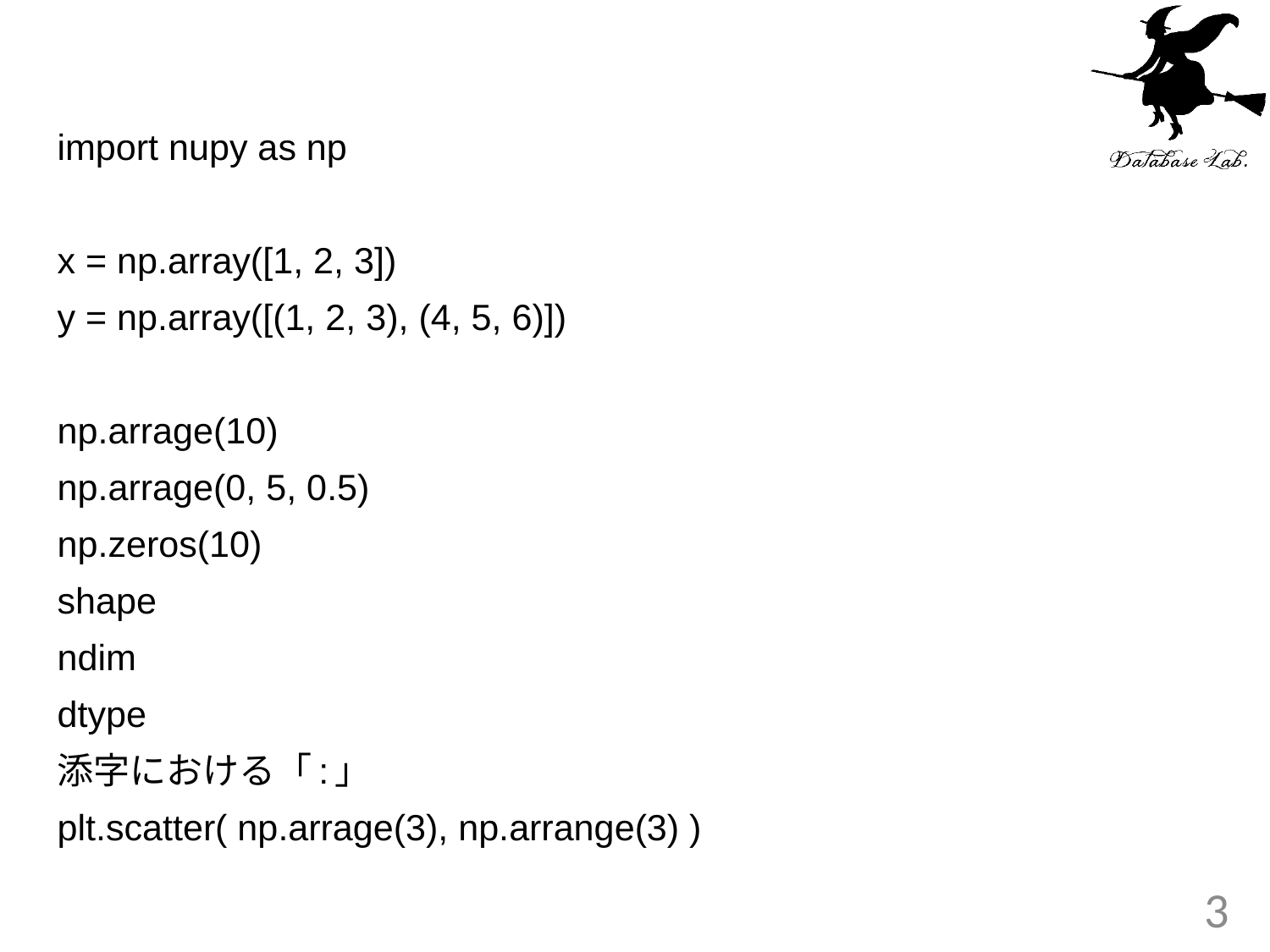

#
import nupy as np

x = np.array([1, 2, 3])
y = np.array([(1, 2, 3), (4, 5, 6)])

np.arrage(10)
np.arrage(0, 5, 0.5)
np.zeros(10)
shape
ndim
dtype
添字における「:」
plt.scatter( np.arrage(3), np.arrange(3) )
3